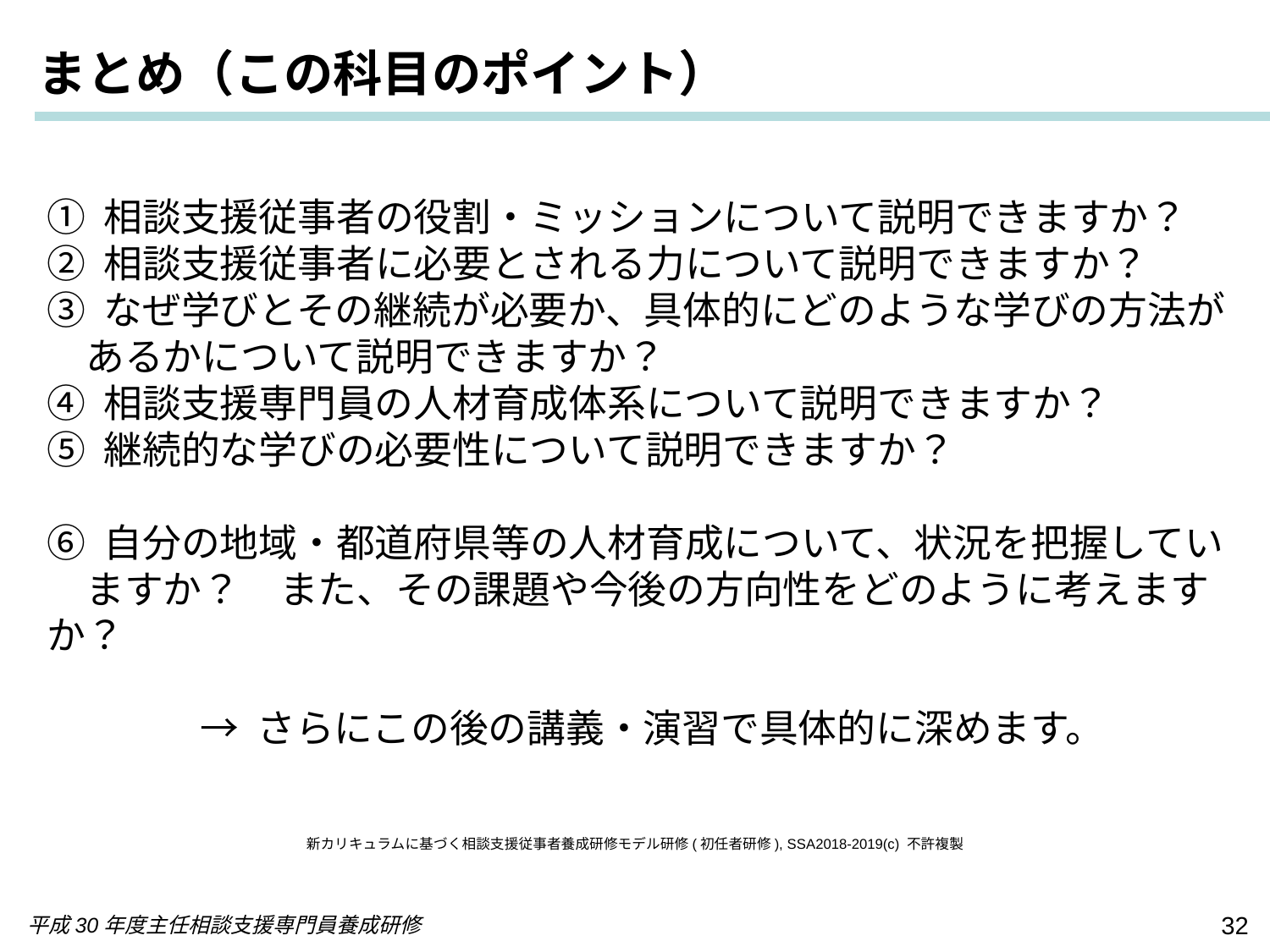

まとめ（この科目のポイント）
① 相談支援従事者の役割・ミッションについて説明できますか？
② 相談支援従事者に必要とされる力について説明できますか？
③ なぜ学びとその継続が必要か、具体的にどのような学びの方法が
　あるかについて説明できますか？
④ 相談支援専門員の人材育成体系について説明できますか？
⑤ 継続的な学びの必要性について説明できますか？

⑥ 自分の地域・都道府県等の人材育成について、状況を把握してい
　ますか？　また、その課題や今後の方向性をどのように考えますか？

→ さらにこの後の講義・演習で具体的に深めます。
新カリキュラムに基づく相談支援従事者養成研修モデル研修(初任者研修), SSA2018-2019(c) 不許複製
32
平成30年度主任相談支援専門員養成研修